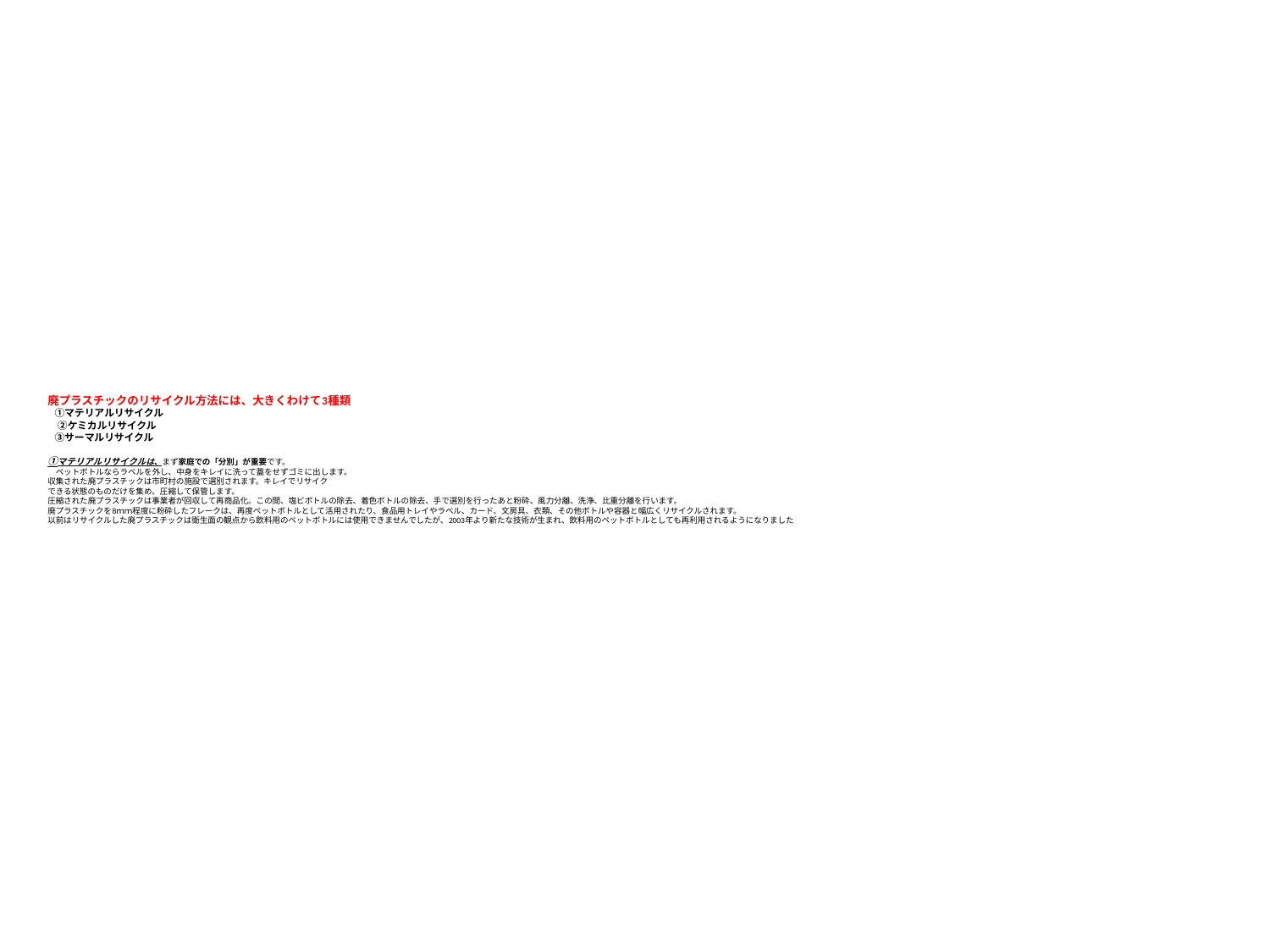

# 廃プラスチックのリサイクル方法には、大きくわけて3種類 ①マテリアルリサイクル 　②ケミカルリサイクル ③サーマルリサイクル ①マテリアルリサイクルは、まず家庭での「分別」が重要です。 　ペットボトルならラベルを外し、中身をキレイに洗って蓋をせずゴミに出します。 収集された廃プラスチックは市町村の施設で選別されます。キレイでリサイク できる状態のものだけを集め、圧縮して保管します。 圧縮された廃プラスチックは事業者が回収して再商品化。この間、塩ビボトルの除去、着色ボトルの除去、手で選別を行ったあと粉砕、風力分離、洗浄、比重分離を行います。 廃プラスチックを8ｍｍ程度に粉砕したフレークは、再度ペットボトルとして活用されたり、食品用トレイやラベル、カード、文房具、衣類、その他ボトルや容器と幅広くリサイクルされます。 以前はリサイクルした廃プラスチックは衛生面の観点から飲料用のペットボトルには使用できませんでしたが、2003年より新たな技術が生まれ、飲料用のペットボトルとしても再利用されるようになりました